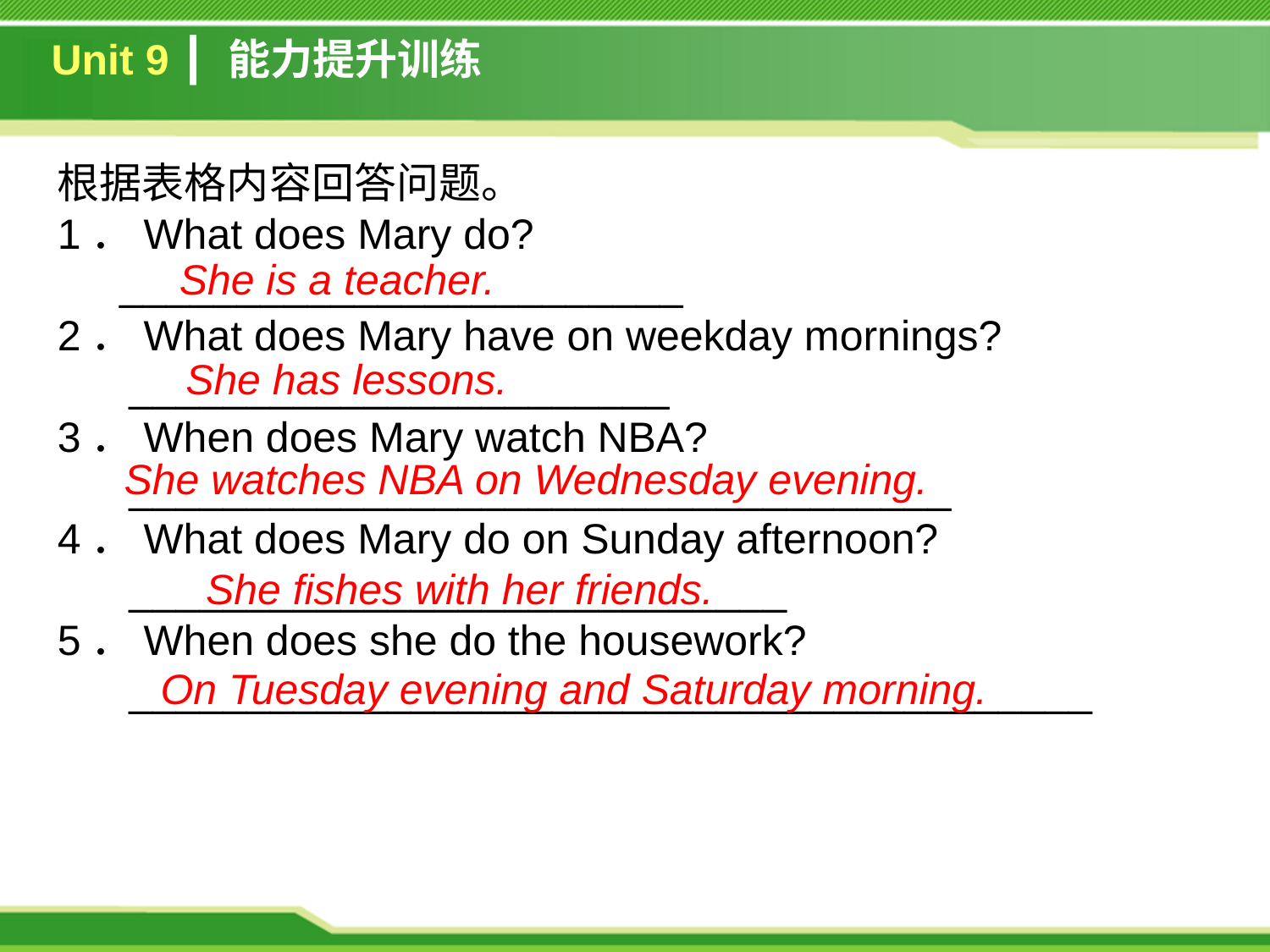

Unit 9 ┃ 能力提升训练
根据表格内容回答问题。
1．What does Mary do?
　 ________________________
2．What does Mary have on weekday mornings?
　  _______________________
3．When does Mary watch NBA?
　  ___________________________________
4．What does Mary do on Sunday afternoon?
　  ____________________________
5．When does she do the housework?
　  _________________________________________

She is a teacher.
She has lessons.
She watches NBA on Wednesday evening.
She fishes with her friends.
On Tuesday evening and Saturday morning.